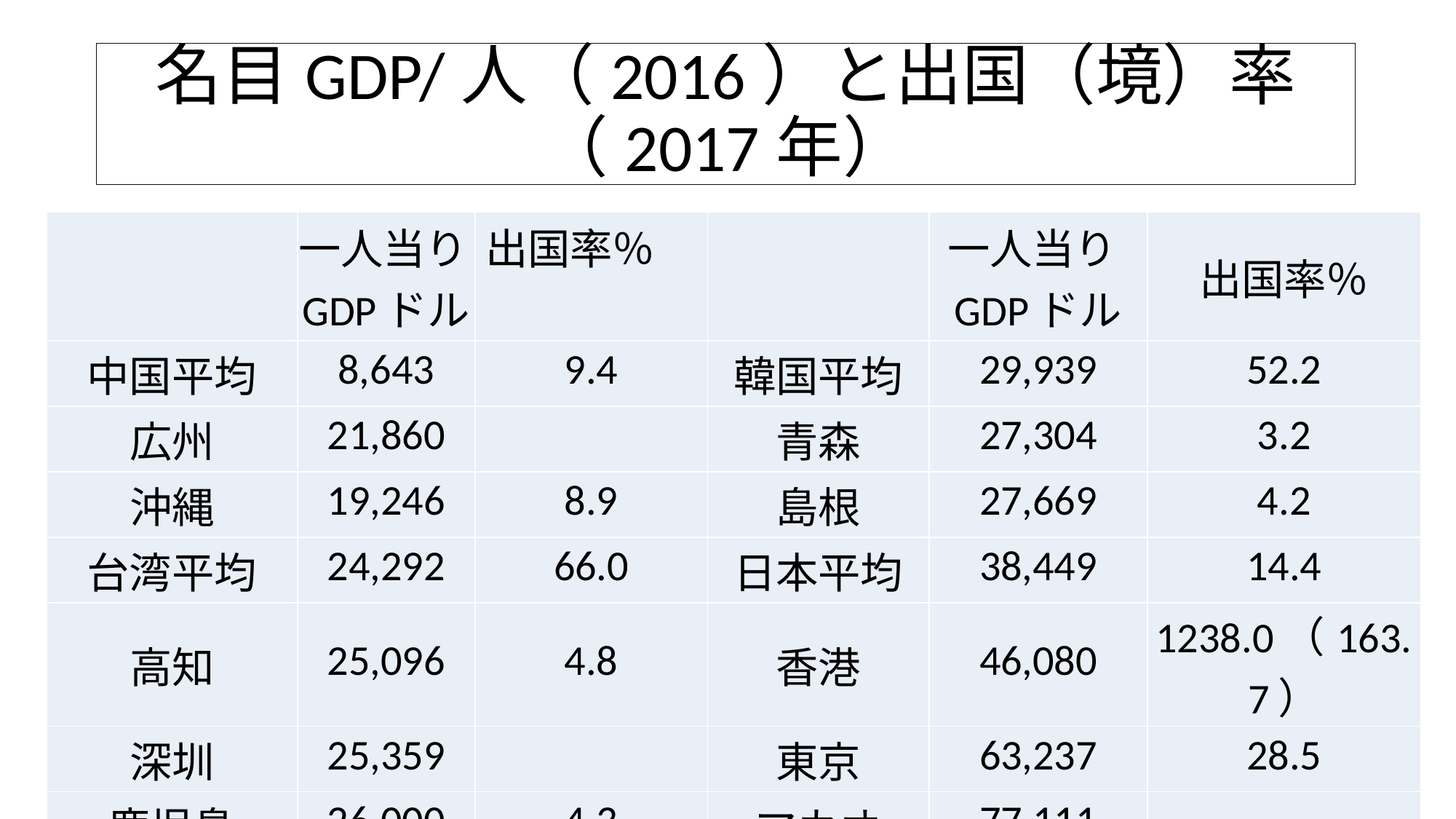

# 名目GDP/人（2016）と出国（境）率（2017年）
|  | 一人当りGDPドル | 出国率％ |  | 一人当りGDPドル | 出国率％ |
| --- | --- | --- | --- | --- | --- |
| 中国平均 | 8,643 | 9.4 | 韓国平均 | 29,939 | 52.2 |
| 広州 | 21,860 |  | 青森 | 27,304 | 3.2 |
| 沖縄 | 19,246 | 8.9 | 島根 | 27,669 | 4.2 |
| 台湾平均 | 24,292 | 66.0 | 日本平均 | 38,449 | 14.4 |
| 高知 | 25,096 | 4.8 | 香港 | 46,080 | 1238.0（163.7） |
| 深圳 | 25,359 |  | 東京 | 63,237 | 28.5 |
| 鹿児島 | 26,000 | 4.3 | マカオ | 77,111 |  |